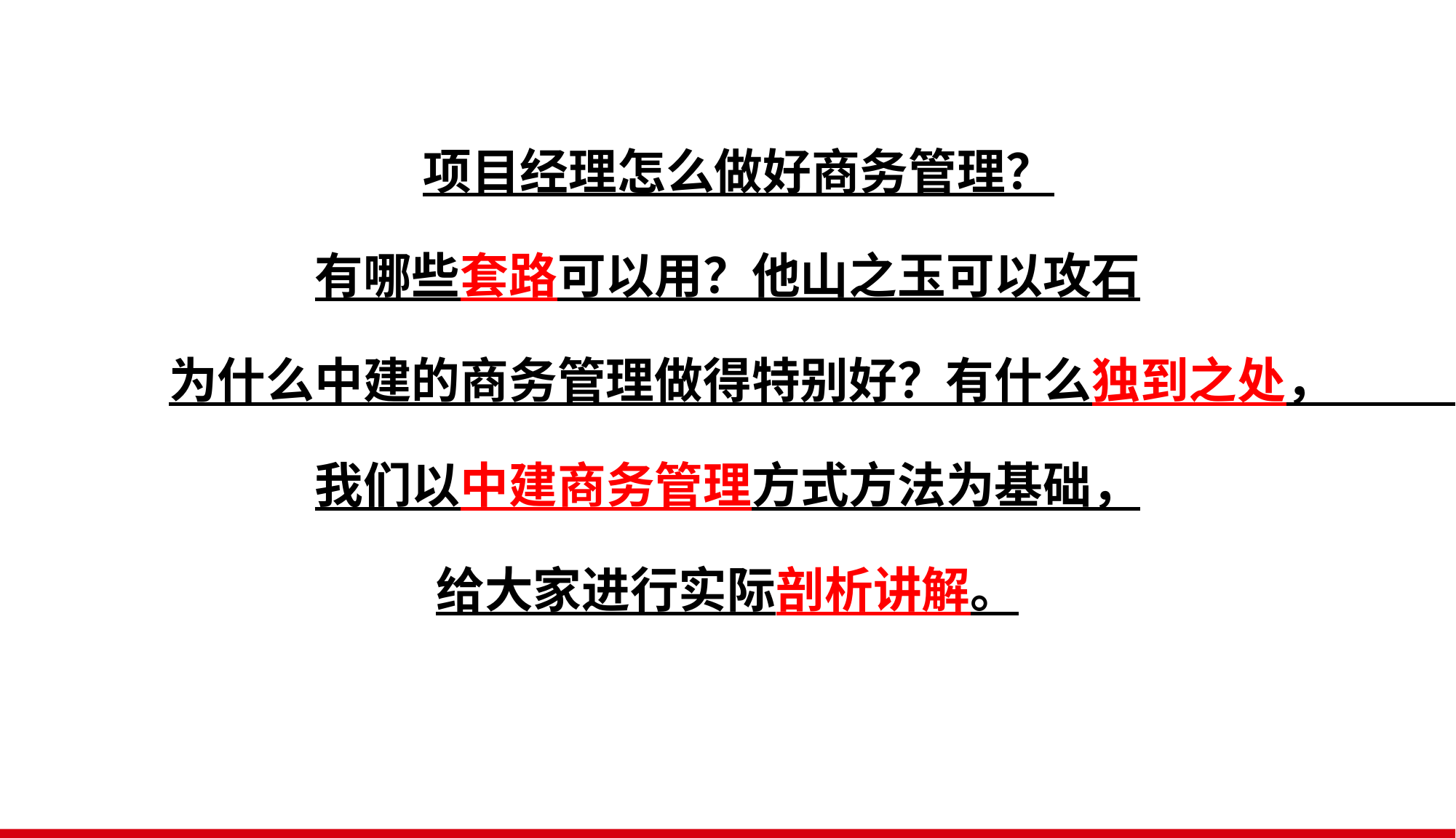

项目经理怎么做好商务管理？

有哪些套路可以用？他山之玉可以攻石

为什么中建的商务管理做得特别好？有什么独到之处，

我们以中建商务管理方式方法为基础，

给大家进行实际剖析讲解。